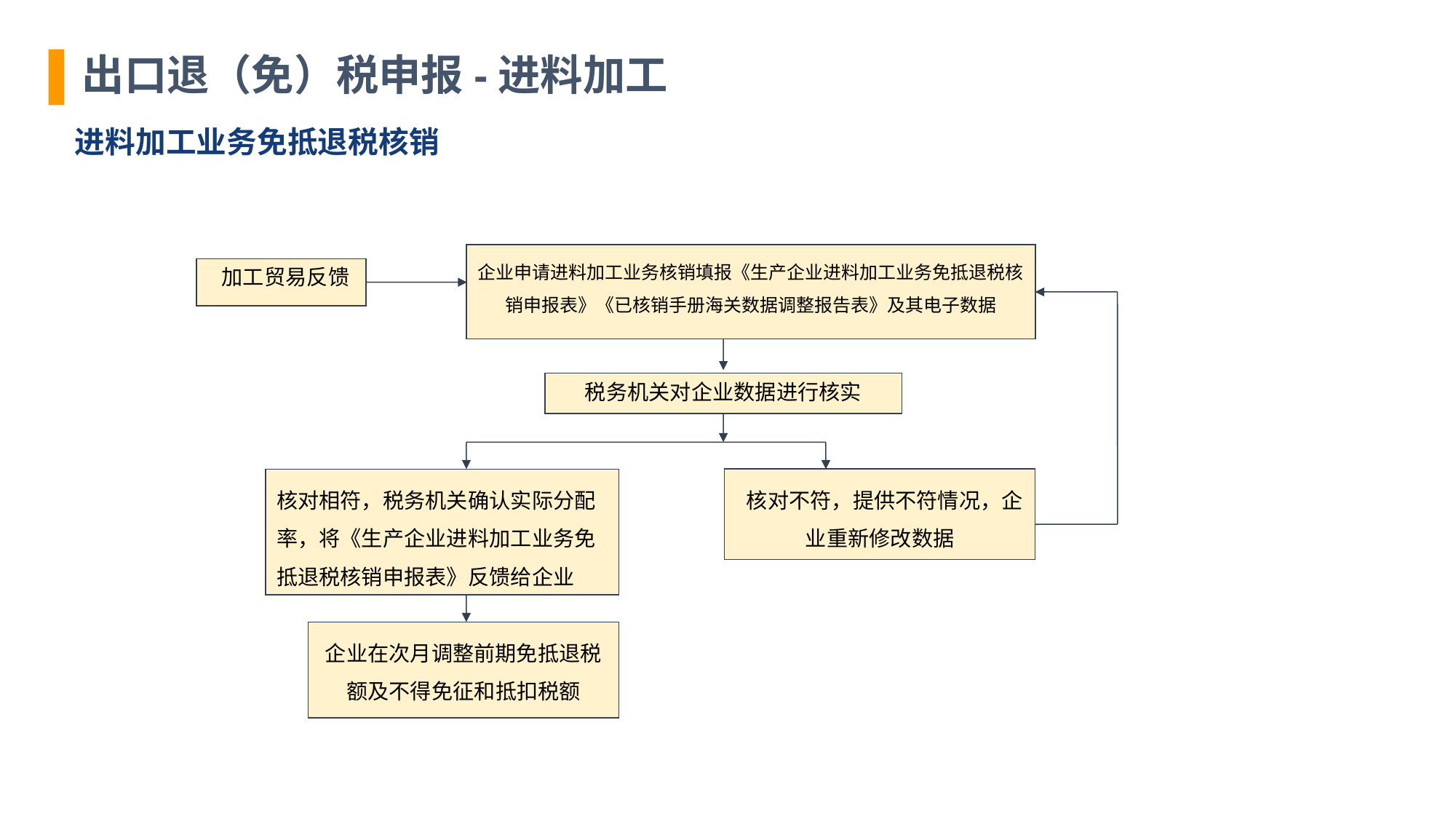

出口退（免）税申报-进料加工

进料加工业务免抵退税核销
企业申请进料加工业务核销填报《生产企业进料加工业务免抵退税核销申报表》《已核销手册海关数据调整报告表》及其电子数据

税务机关对企业数据进行核实

 核对不符，提供不符情况，企业重新修改数据
  加工贸易反馈

核对相符，税务机关确认实际分配率，将《生产企业进料加工业务免抵退税核销申报表》反馈给企业

企业在次月调整前期免抵退税额及不得免征和抵扣税额